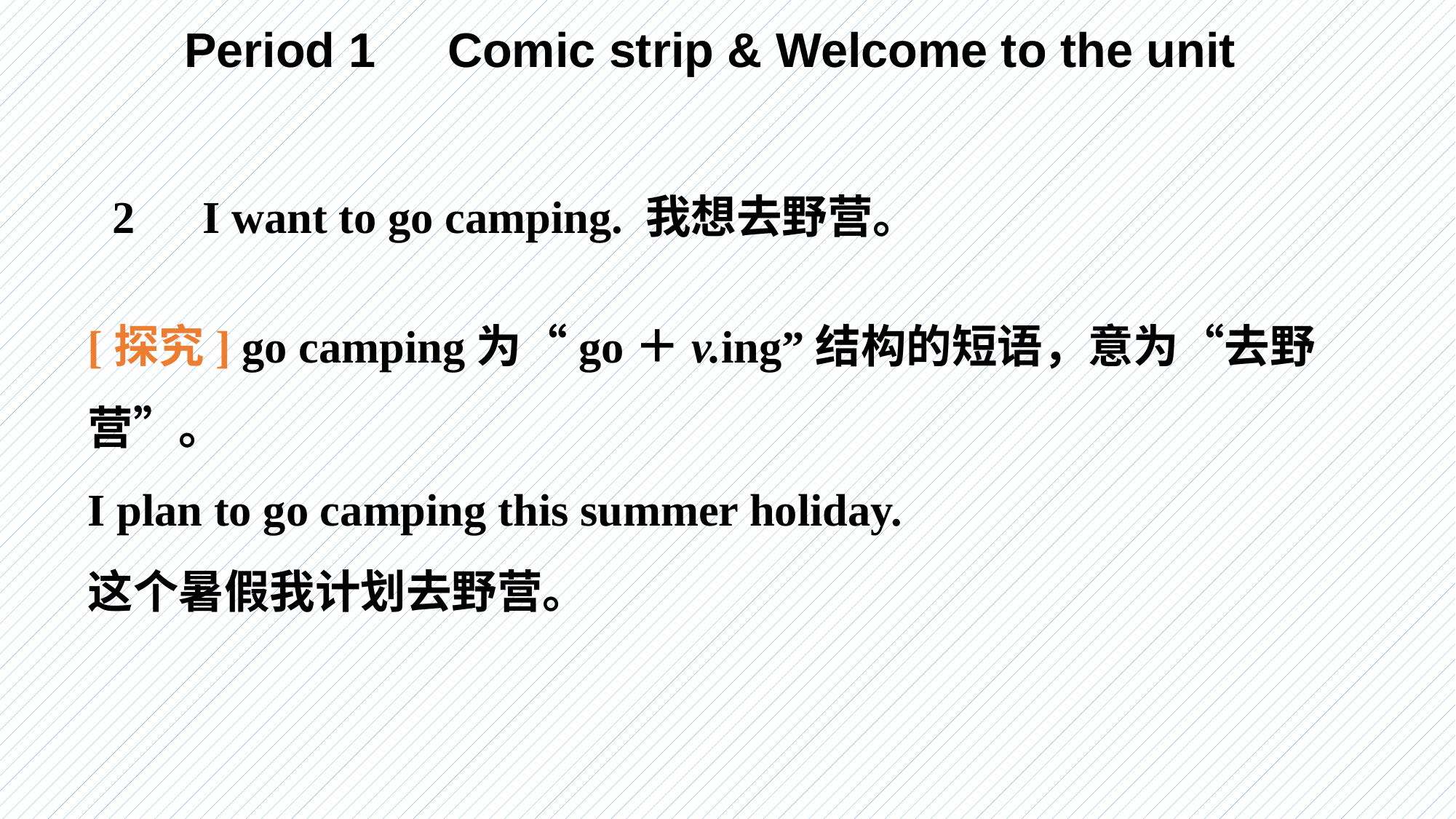

Period 1　Comic strip & Welcome to the unit
　2　I want to go camping. 我想去野营。
[探究] go camping为“go＋v.­ing”结构的短语，意为“去野营”。
I plan to go camping this summer holiday.
这个暑假我计划去野营。